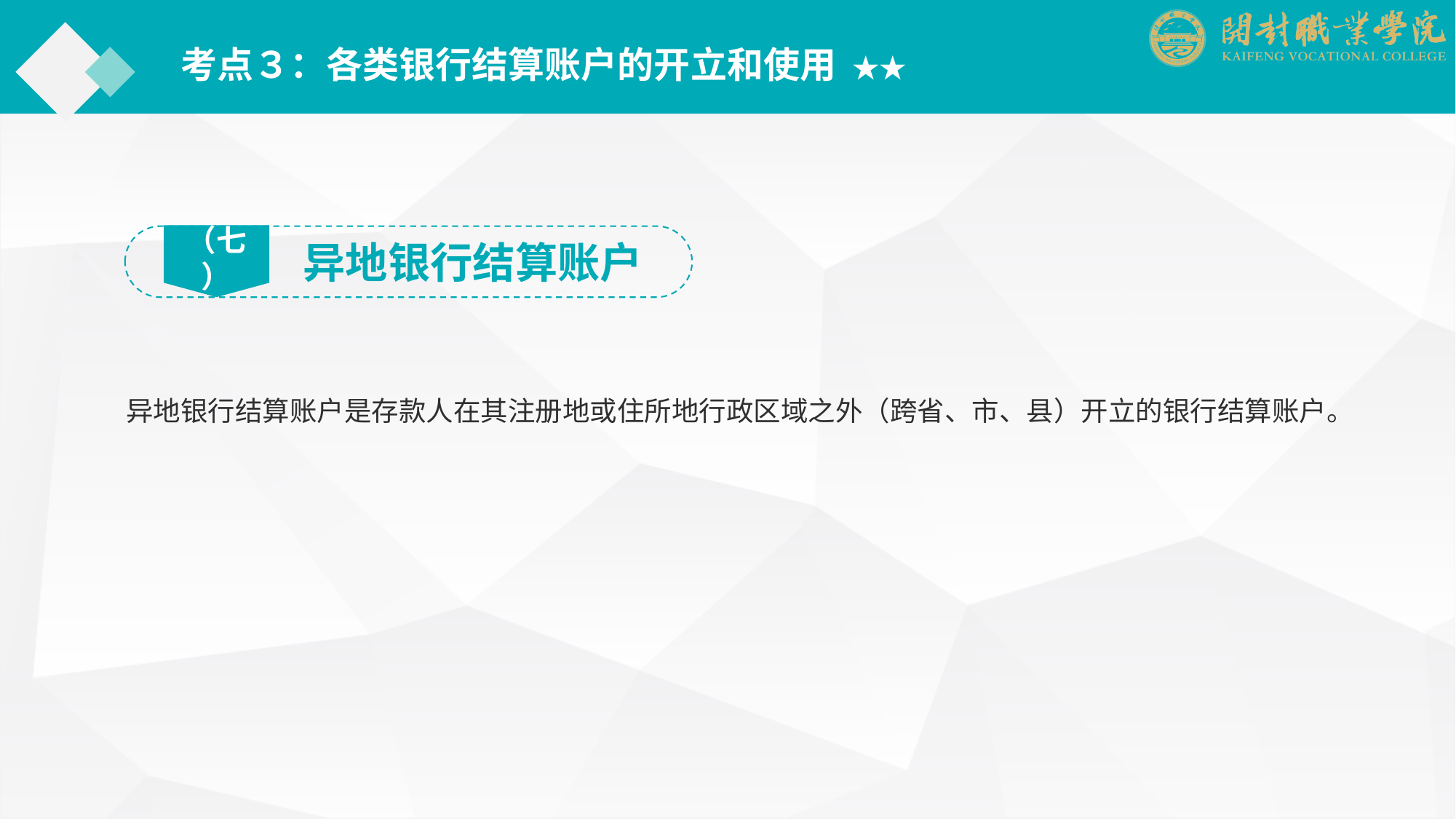

考点３：各类银行结算账户的开立和使用  ★★
（七）

异地银行结算账户
异地银行结算账户是存款人在其注册地或住所地行政区域之外（跨省、市、县）开立的银行结算账户。